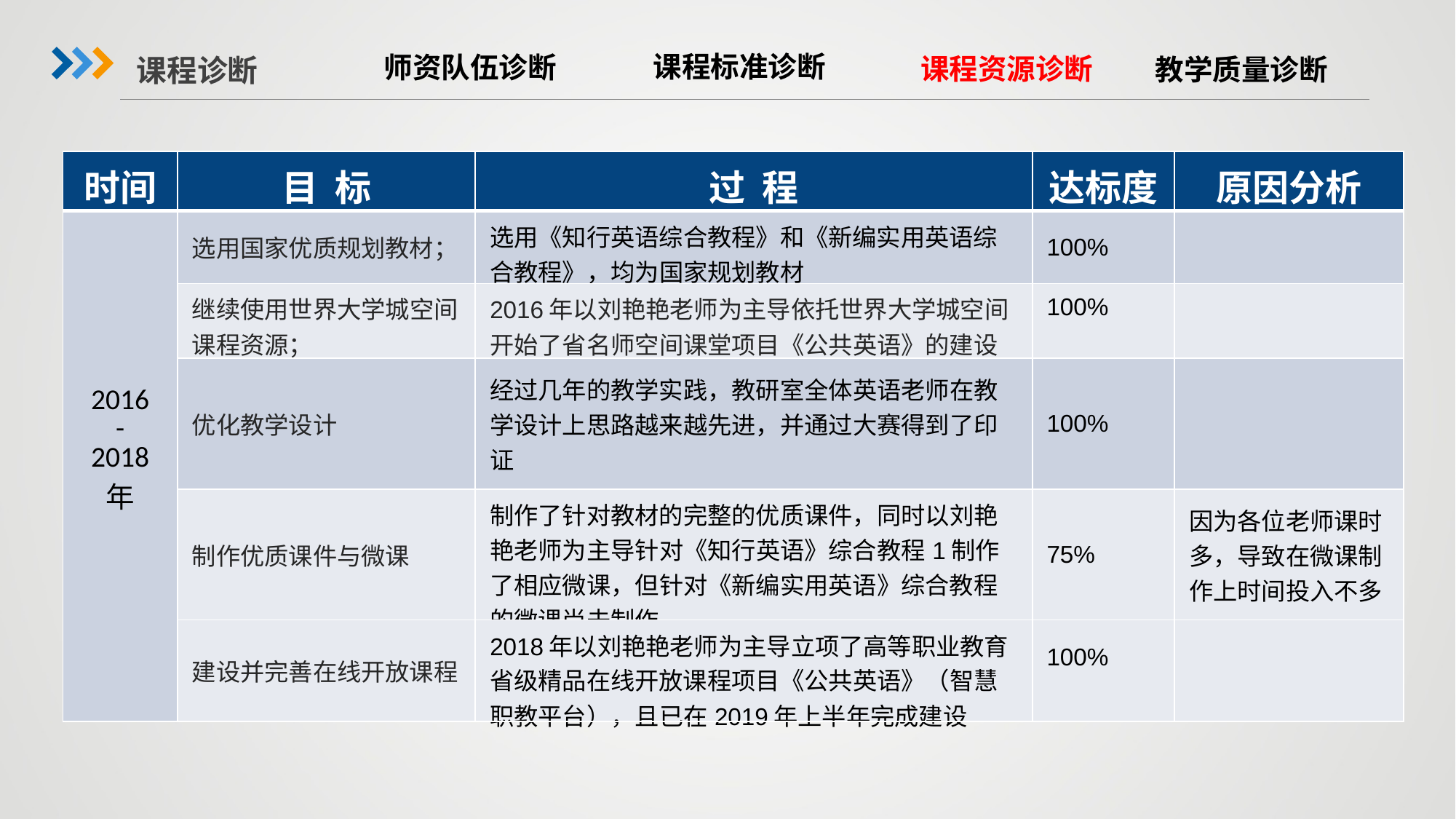

课程诊断
课程标准诊断
师资队伍诊断
课程资源诊断
教学质量诊断
| 时间 | 目 标 | 过 程 | 达标度 | 原因分析 |
| --- | --- | --- | --- | --- |
| 2016 - 2018 年 | 选用国家优质规划教材； | 选用《知行英语综合教程》和《新编实用英语综合教程》，均为国家规划教材 | 100% |  |
|  | 继续使用世界大学城空间课程资源； | 2016年以刘艳艳老师为主导依托世界大学城空间开始了省名师空间课堂项目《公共英语》的建设 | 100% |  |
|  | 优化教学设计 | 经过几年的教学实践，教研室全体英语老师在教学设计上思路越来越先进，并通过大赛得到了印证 | 100% |  |
|  | 制作优质课件与微课 | 制作了针对教材的完整的优质课件，同时以刘艳艳老师为主导针对《知行英语》综合教程1制作了相应微课，但针对《新编实用英语》综合教程的微课尚未制作 | 75% | 因为各位老师课时多，导致在微课制作上时间投入不多 |
|  | 建设并完善在线开放课程 | 2018年以刘艳艳老师为主导立项了高等职业教育省级精品在线开放课程项目《公共英语》（智慧职教平台），且已在2019年上半年完成建设 | 100% |  |